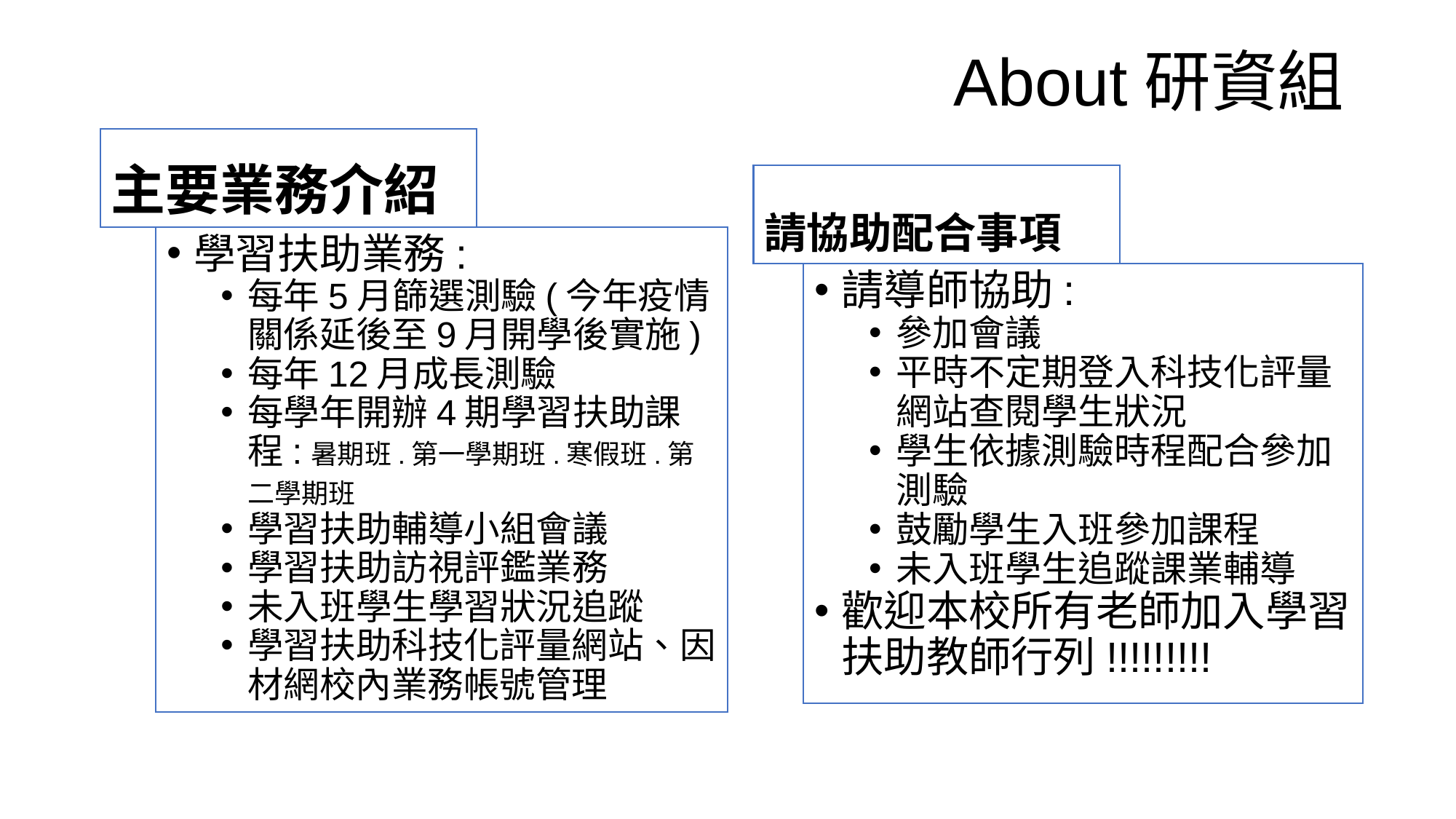

# About研資組
主要業務介紹
請協助配合事項
學習扶助業務:
每年5月篩選測驗(今年疫情關係延後至9月開學後實施)
每年12月成長測驗
每學年開辦4期學習扶助課程:暑期班.第一學期班.寒假班.第二學期班
學習扶助輔導小組會議
學習扶助訪視評鑑業務
未入班學生學習狀況追蹤
學習扶助科技化評量網站、因材網校內業務帳號管理

請導師協助:
參加會議
平時不定期登入科技化評量網站查閱學生狀況
學生依據測驗時程配合參加測驗
鼓勵學生入班參加課程
未入班學生追蹤課業輔導
歡迎本校所有老師加入學習扶助教師行列!!!!!!!!!